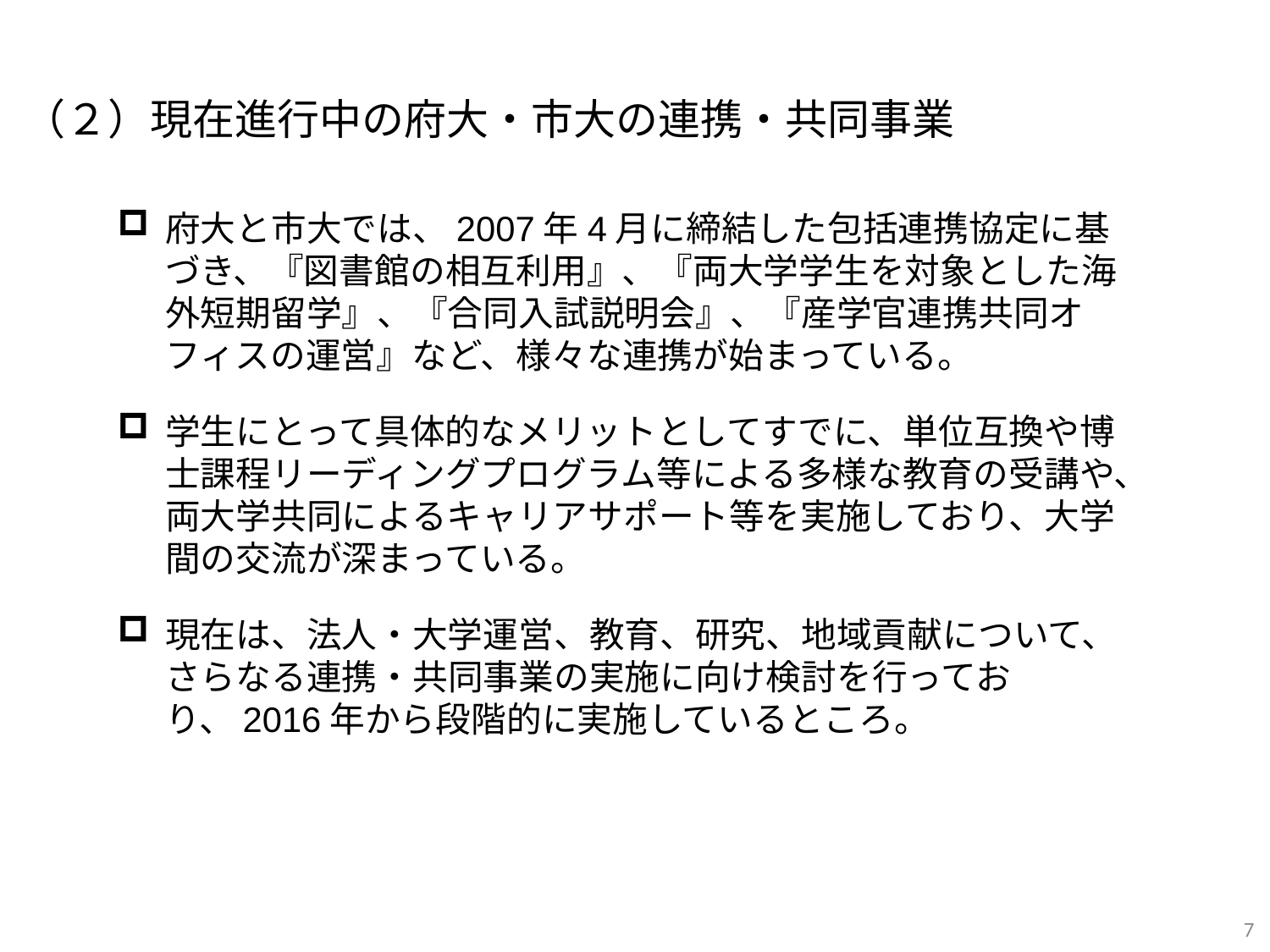

（２）現在進行中の府大・市大の連携・共同事業
府大と市大では、2007年4月に締結した包括連携協定に基づき、『図書館の相互利用』、『両大学学生を対象とした海外短期留学』、『合同入試説明会』、『産学官連携共同オフィスの運営』など、様々な連携が始まっている。

学生にとって具体的なメリットとしてすでに、単位互換や博士課程リーディングプログラム等による多様な教育の受講や、両大学共同によるキャリアサポート等を実施しており、大学間の交流が深まっている。

現在は、法人・大学運営、教育、研究、地域貢献について、さらなる連携・共同事業の実施に向け検討を行っており、2016年から段階的に実施しているところ。
7